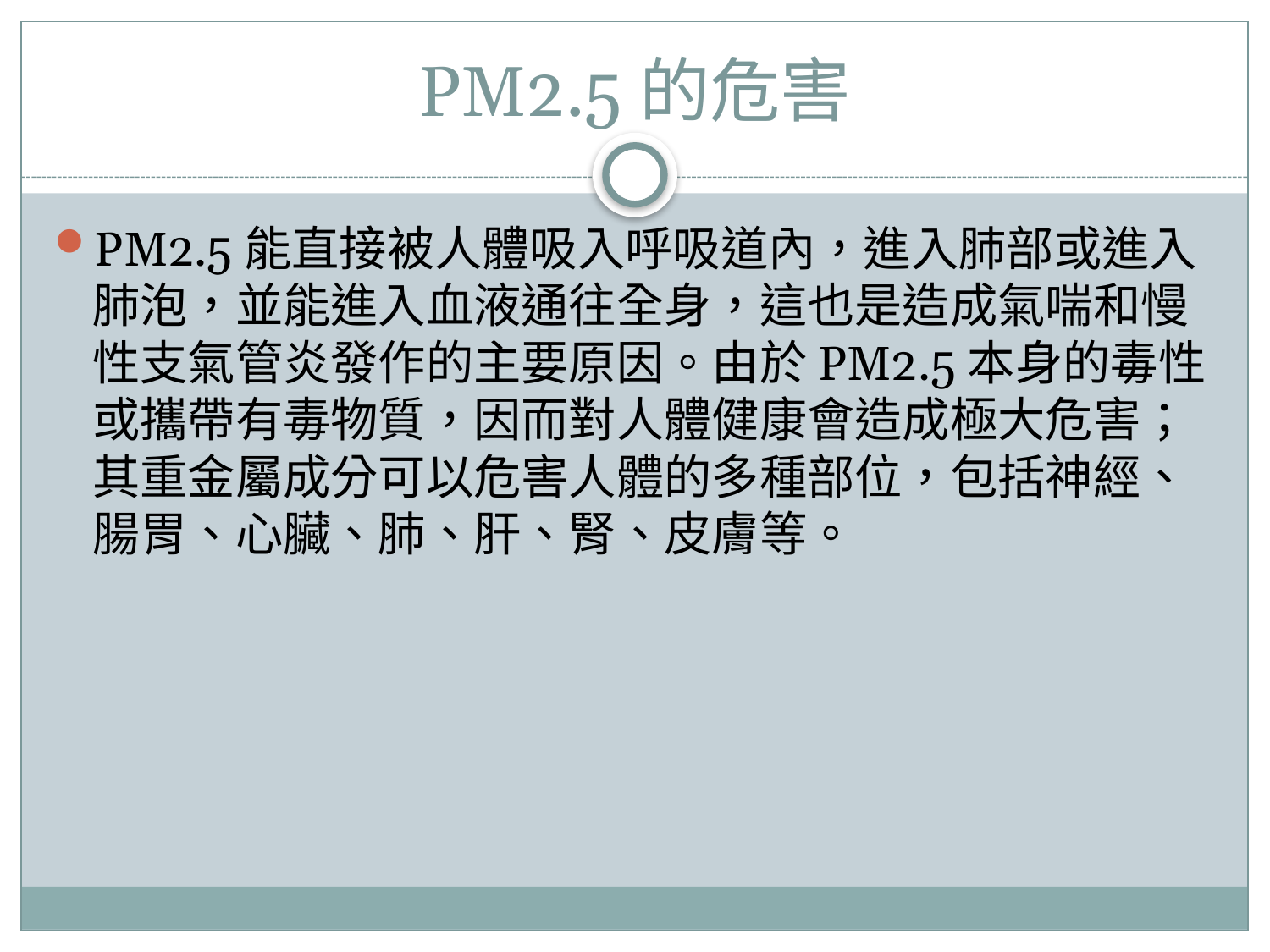

# PM2.5的危害
PM2.5能直接被人體吸入呼吸道內，進入肺部或進入肺泡，並能進入血液通往全身，這也是造成氣喘和慢性支氣管炎發作的主要原因。由於PM2.5本身的毒性或攜帶有毒物質，因而對人體健康會造成極大危害；其重金屬成分可以危害人體的多種部位，包括神經、腸胃、心臟、肺、肝、腎、皮膚等。